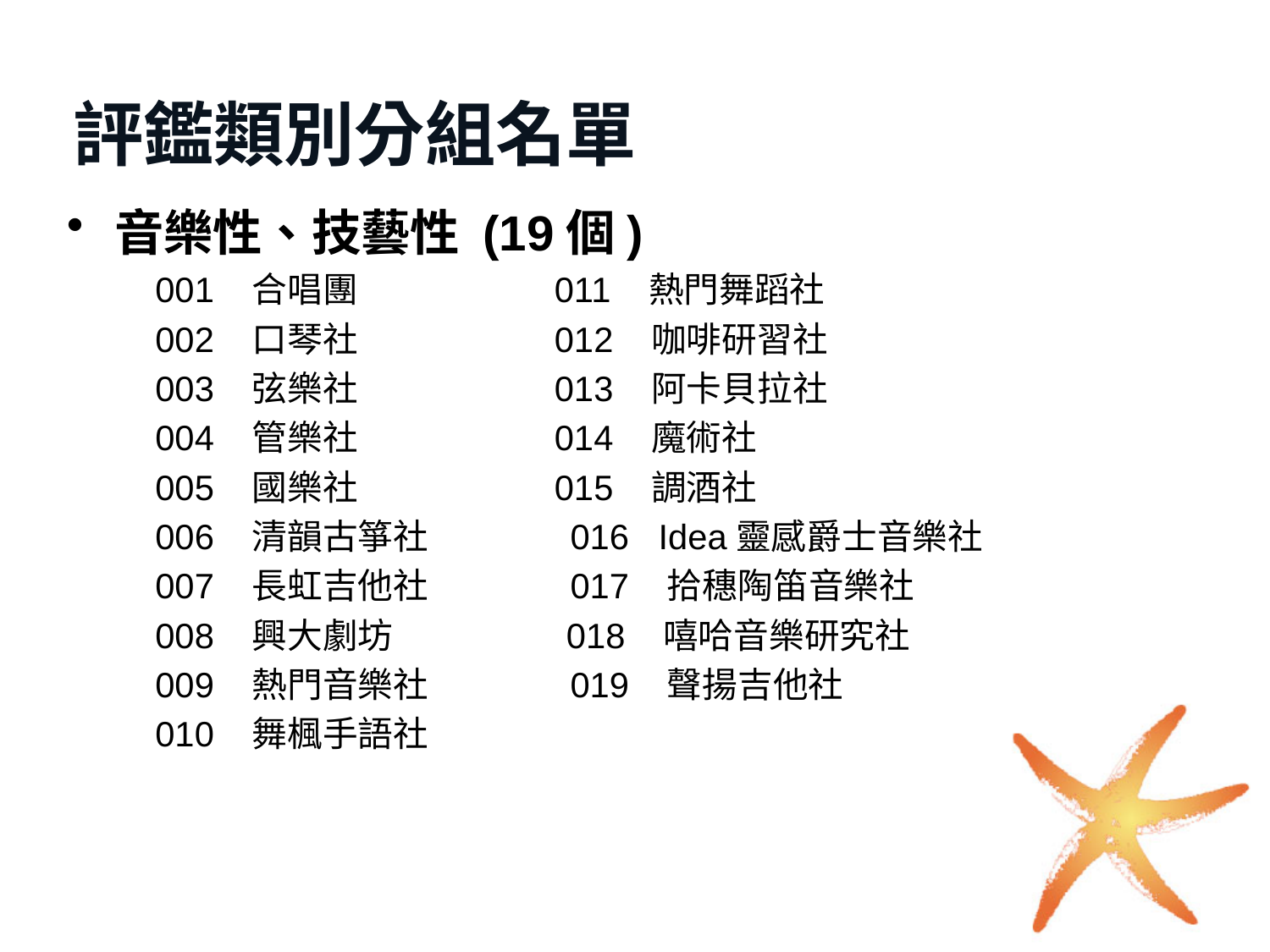

# 評鑑類別分組名單
音樂性、技藝性 (19個)
        001   合唱團                        011   熱門舞蹈社
        002   口琴社                        012   咖啡研習社
        003   弦樂社                        013   阿卡貝拉社
        004   管樂社                        014   魔術社
        005   國樂社                        015   調酒社
        006   清韻古箏社                 016   Idea靈感爵士音樂社
        007   長虹吉他社                 017   拾穗陶笛音樂社
        008   興大劇坊                     018   嘻哈音樂研究社
        009   熱門音樂社                 019   聲揚吉他社
        010   舞楓手語社